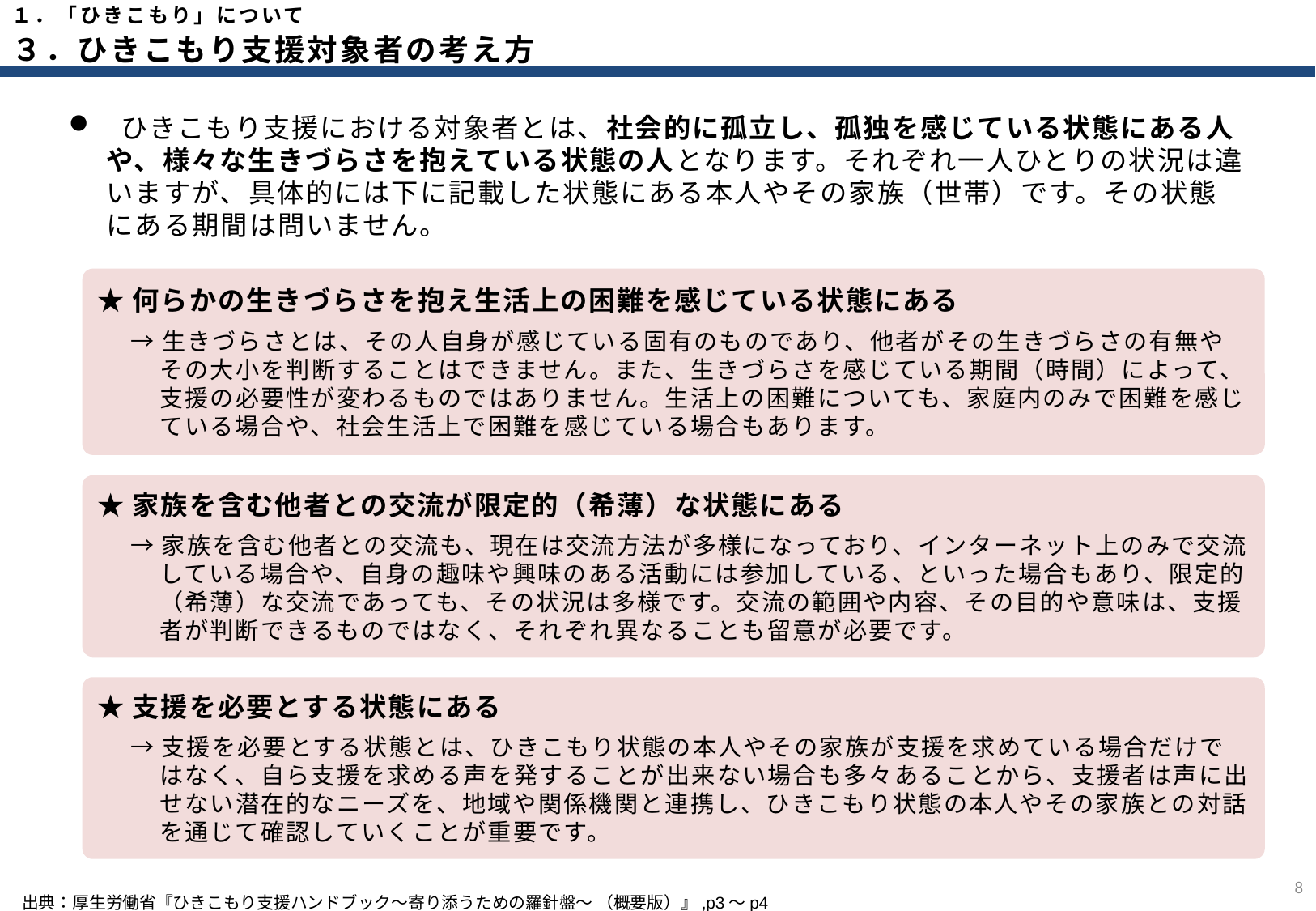

１．「ひきこもり」について
３．ひきこもり支援対象者の考え方
 ひきこもり支援における対象者とは、社会的に孤立し、孤独を感じている状態にある人や、様々な生きづらさを抱えている状態の人となります。それぞれ一人ひとりの状況は違いますが、具体的には下に記載した状態にある本人やその家族（世帯）です。その状態にある期間は問いません。
★何らかの生きづらさを抱え生活上の困難を感じている状態にある
→生きづらさとは、その人自身が感じている固有のものであり、他者がその生きづらさの有無やその大小を判断することはできません。また、生きづらさを感じている期間（時間）によって、支援の必要性が変わるものではありません。生活上の困難についても、家庭内のみで困難を感じている場合や、社会生活上で困難を感じている場合もあります。
★家族を含む他者との交流が限定的（希薄）な状態にある
→家族を含む他者との交流も、現在は交流方法が多様になっており、インターネット上のみで交流している場合や、自身の趣味や興味のある活動には参加している、といった場合もあり、限定的（希薄）な交流であっても、その状況は多様です。交流の範囲や内容、その目的や意味は、支援者が判断できるものではなく、それぞれ異なることも留意が必要です。
★支援を必要とする状態にある
→支援を必要とする状態とは、ひきこもり状態の本人やその家族が支援を求めている場合だけではなく、自ら支援を求める声を発することが出来ない場合も多々あることから、支援者は声に出せない潜在的なニーズを、地域や関係機関と連携し、ひきこもり状態の本人やその家族との対話を通じて確認していくことが重要です。
8
出典：厚生労働省『ひきこもり支援ハンドブック～寄り添うための羅針盤～ （概要版）』,p3～p4